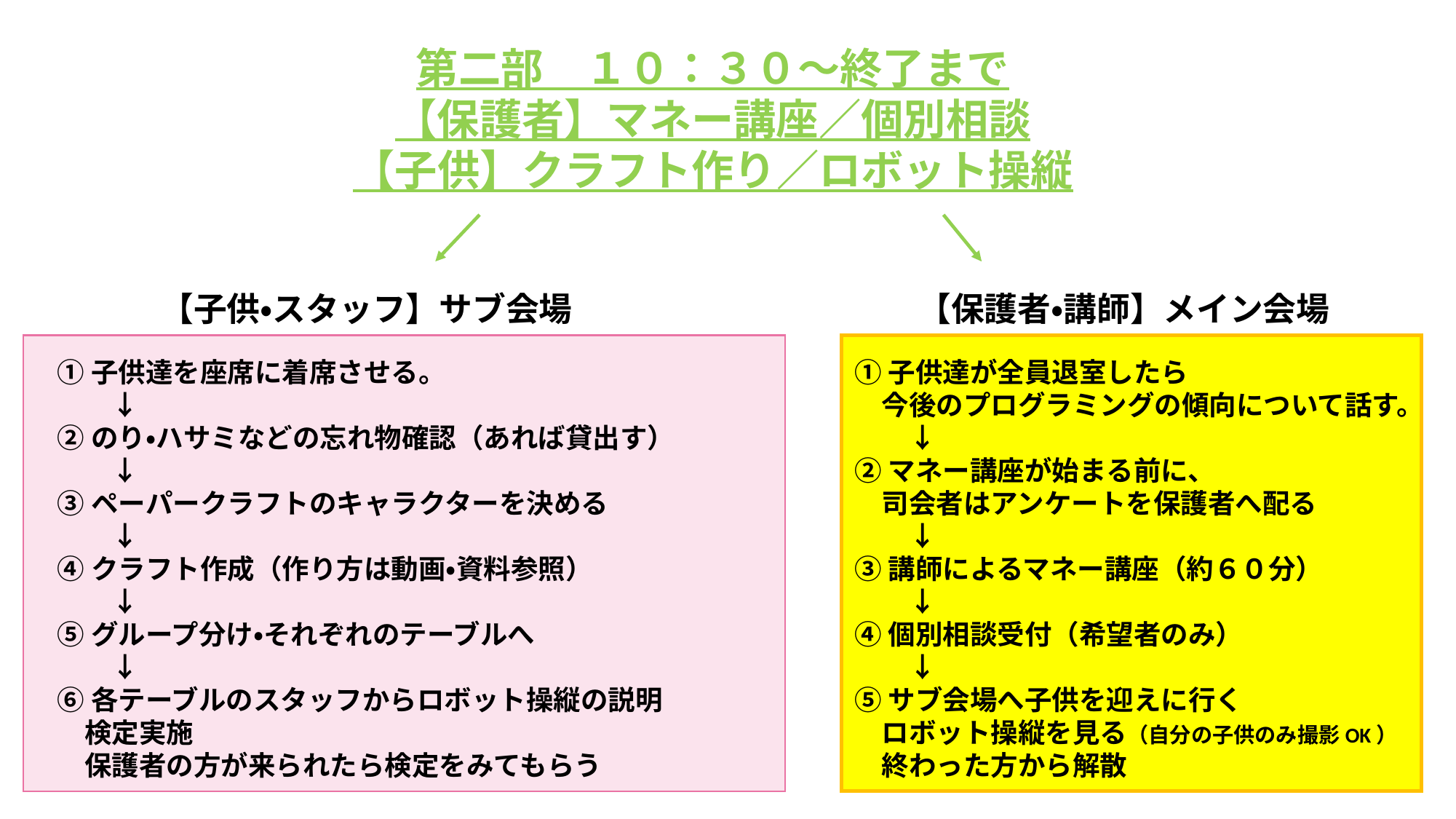

第二部　１０：３０～終了まで
【保護者】マネー講座／個別相談
【子供】クラフト作り／ロボット操縦
【子供・スタッフ】サブ会場
【保護者・講師】メイン会場

①子供達を座席に着席させる。
　　↓
②のり・ハサミなどの忘れ物確認（あれば貸出す）
　　↓
③ペーパークラフトのキャラクターを決める
　　↓
④クラフト作成（作り方は動画・資料参照）
　　↓
⑤グループ分け・それぞれのテーブルへ
　　↓
⑥各テーブルのスタッフからロボット操縦の説明
　検定実施
　保護者の方が来られたら検定をみてもらう
①子供達が全員退室したら
　今後のプログラミングの傾向について話す。
　　↓
②マネー講座が始まる前に、
　司会者はアンケートを保護者へ配る
　　↓
③講師によるマネー講座（約６０分）
　　↓
④個別相談受付（希望者のみ）
　　↓
⑤サブ会場へ子供を迎えに行く
　ロボット操縦を見る（自分の子供のみ撮影OK）
　終わった方から解散